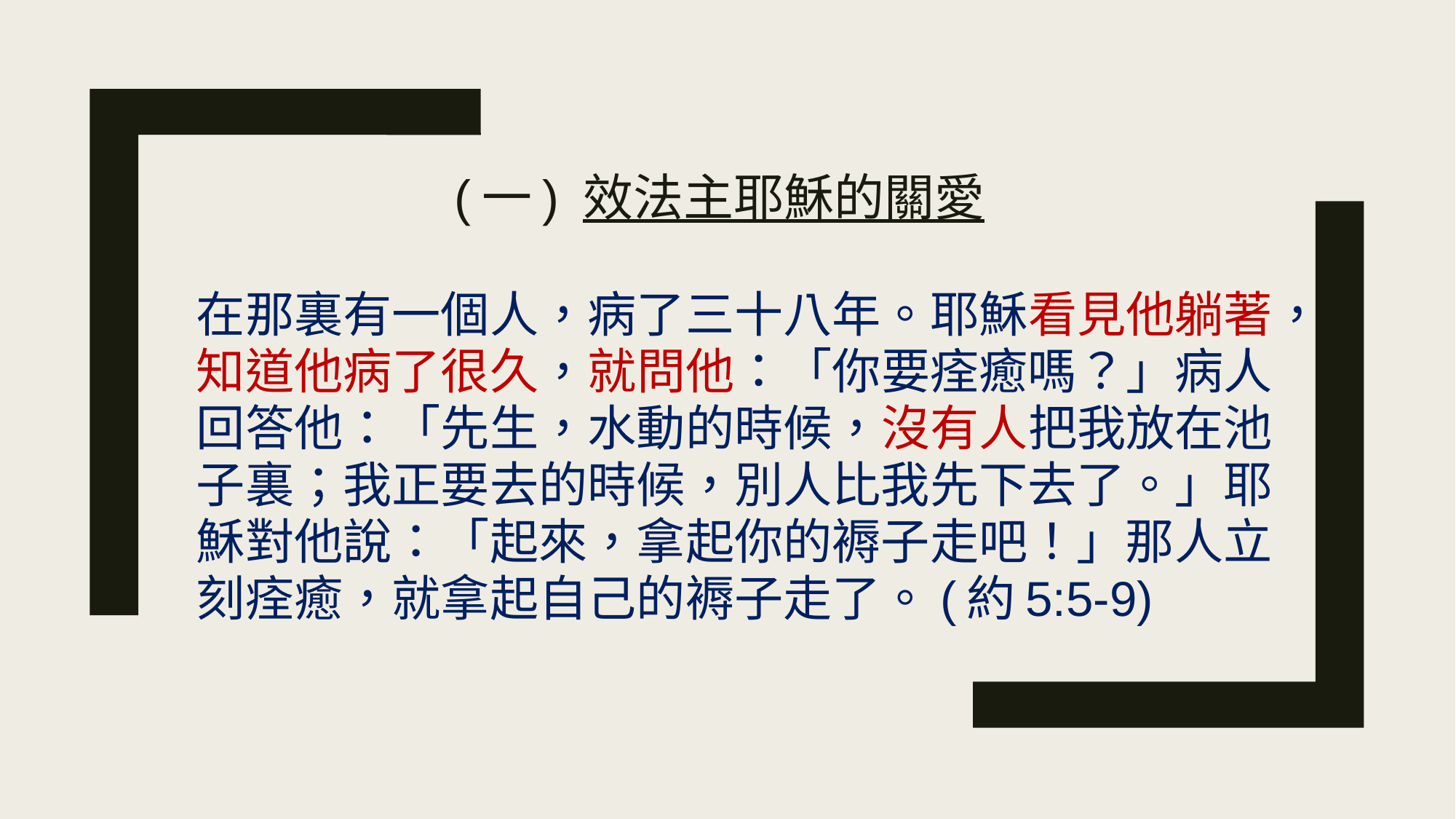

(一) 效法主耶穌的關愛
在那裏有一個人，病了三十八年。耶穌看見他躺著，知道他病了很久，就問他：「你要痊癒嗎？」病人回答他：「先生，水動的時候，沒有人把我放在池子裏；我正要去的時候，別人比我先下去了。」耶穌對他說：「起來，拿起你的褥子走吧！」那人立刻痊癒，就拿起自己的褥子走了。(約5:5-9)